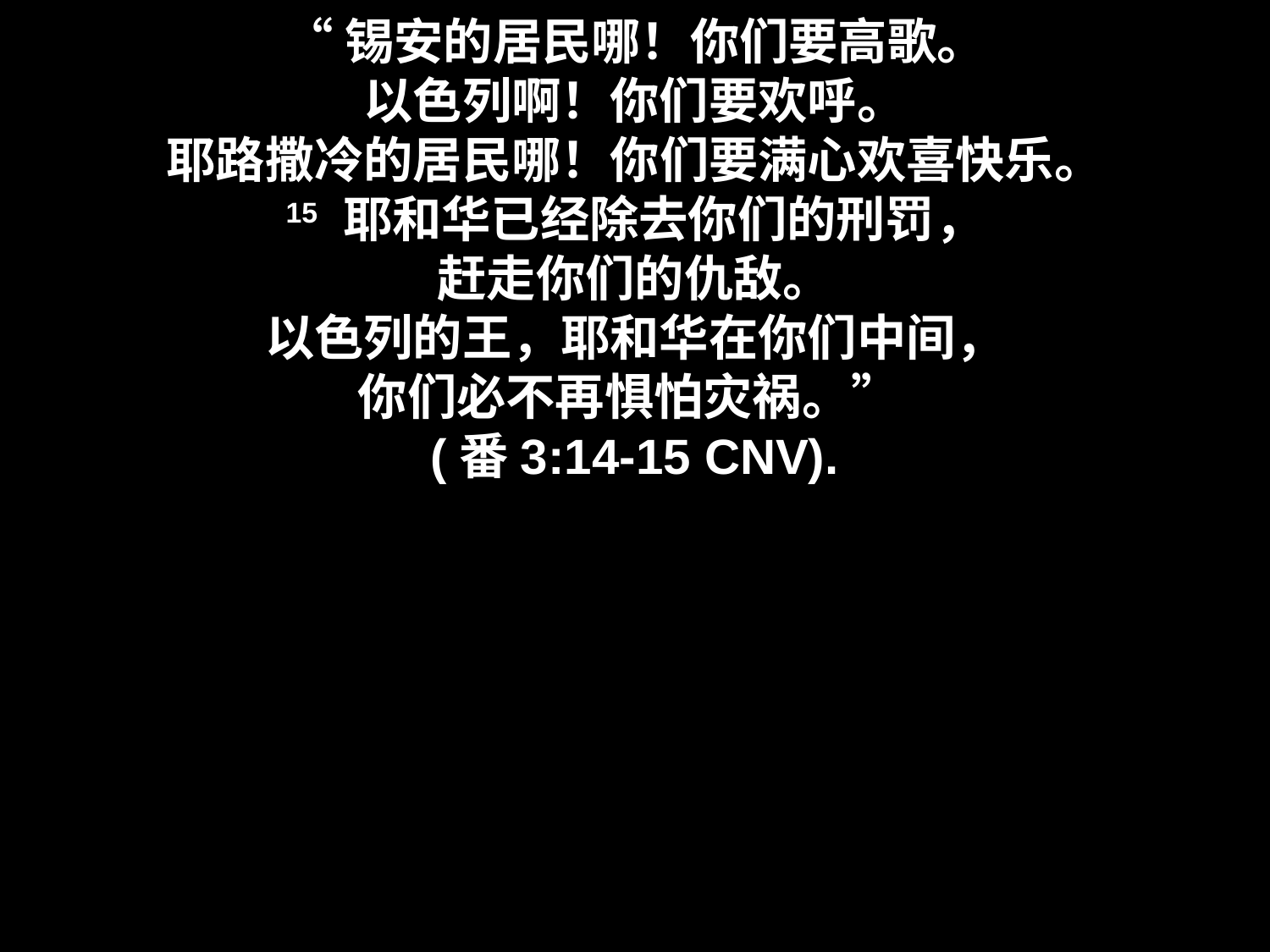

# “锡安的居民哪！你们要高歌。 以色列啊！你们要欢呼。 耶路撒冷的居民哪！你们要满心欢喜快乐。 15 耶和华已经除去你们的刑罚， 赶走你们的仇敌。 以色列的王，耶和华在你们中间， 你们必不再惧怕灾祸。” (番3:14-15 CNV).